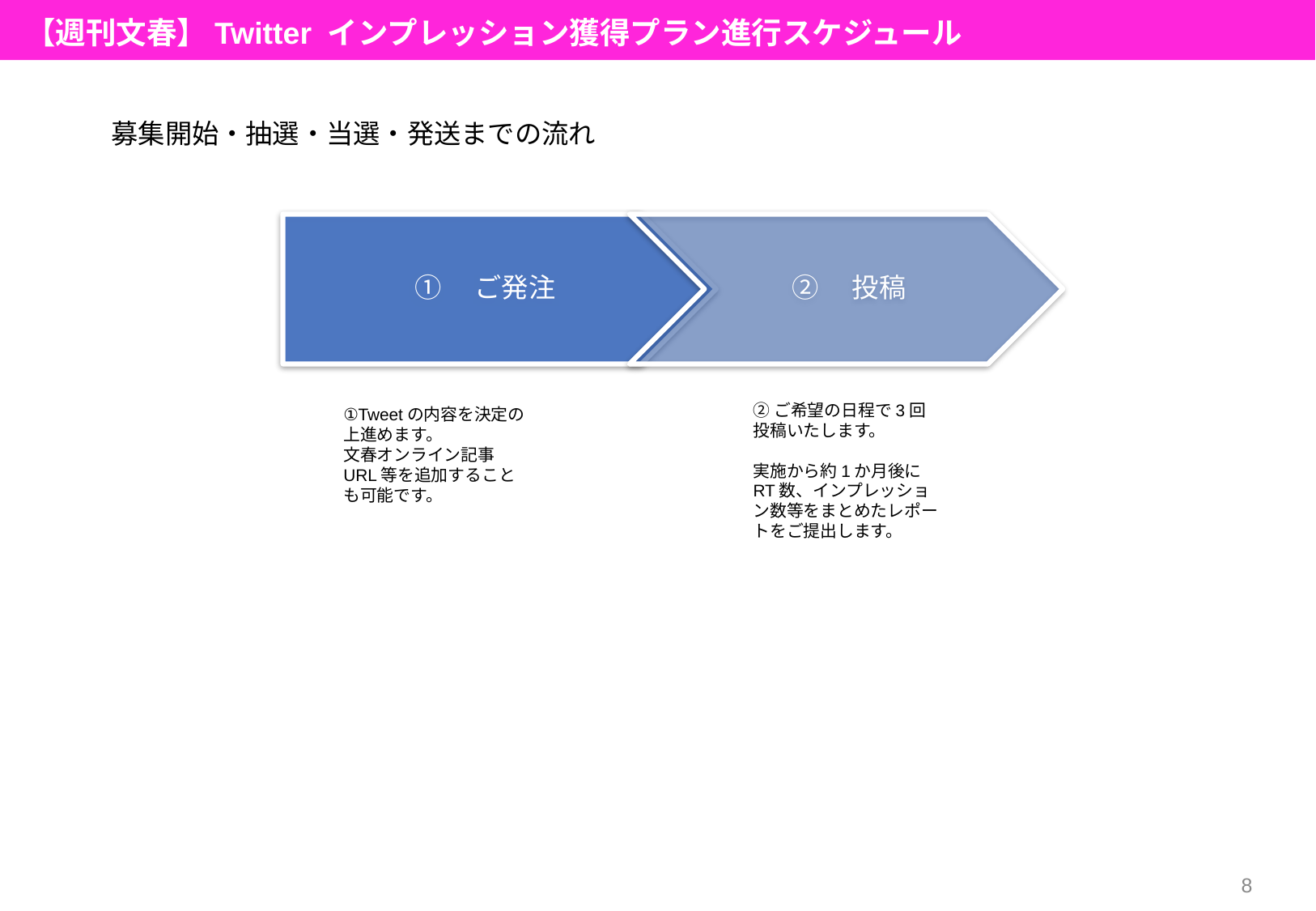

【週刊文春】Twitter インプレッション獲得プラン進行スケジュール
募集開始・抽選・当選・発送までの流れ
①　ご発注
②　投稿
②ご希望の日程で3回投稿いたします。

実施から約1か月後にRT数、インプレッション数等をまとめたレポートをご提出します。
①Tweetの内容を決定の上進めます。
文春オンライン記事URL等を追加することも可能です。
8